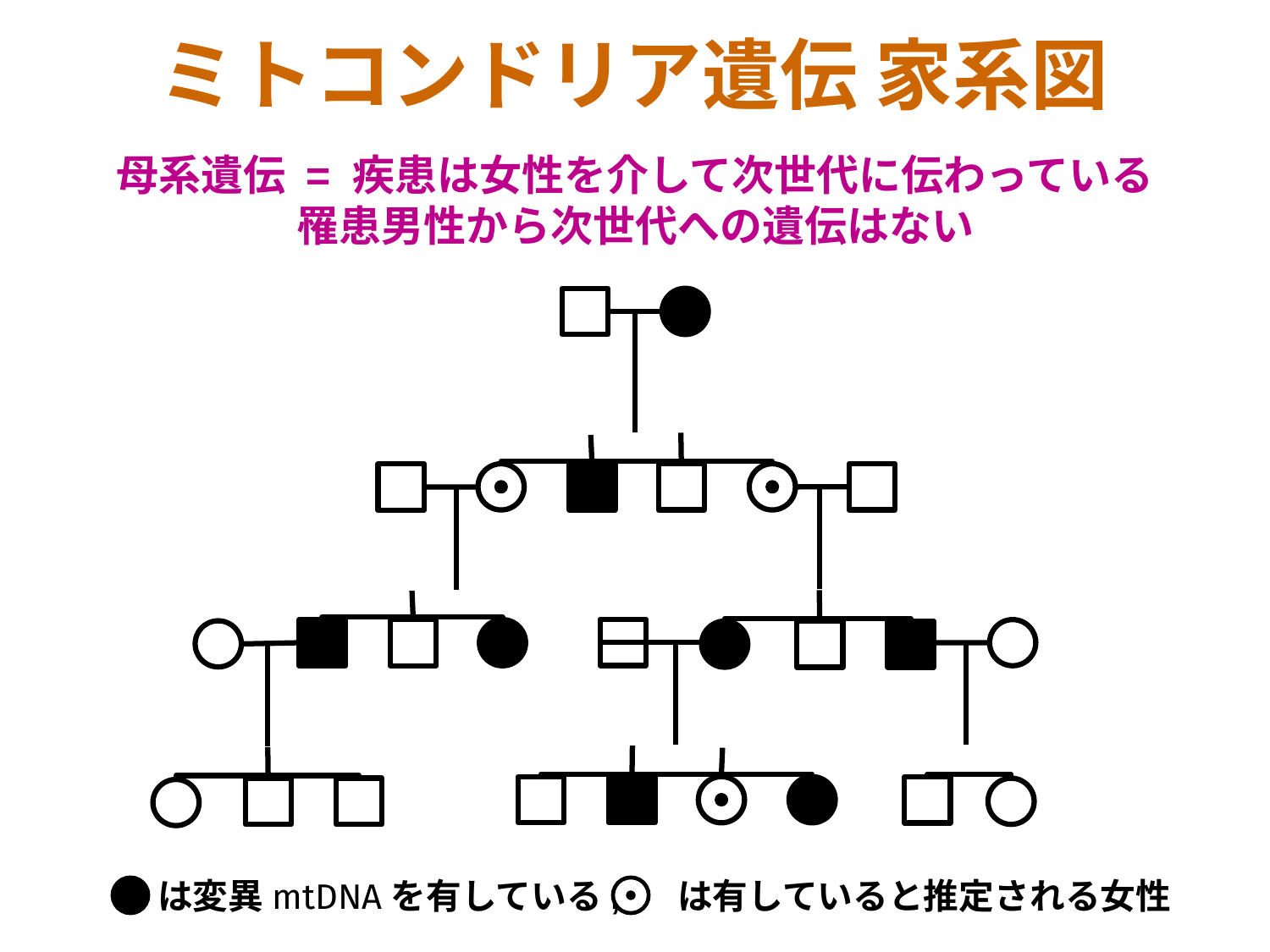

ミトコンドリア遺伝 家系図
母系遺伝 = 疾患は女性を介して次世代に伝わっている
罹患男性から次世代への遺伝はない

は変異mtDNAを有している,     は有していると推定される女性